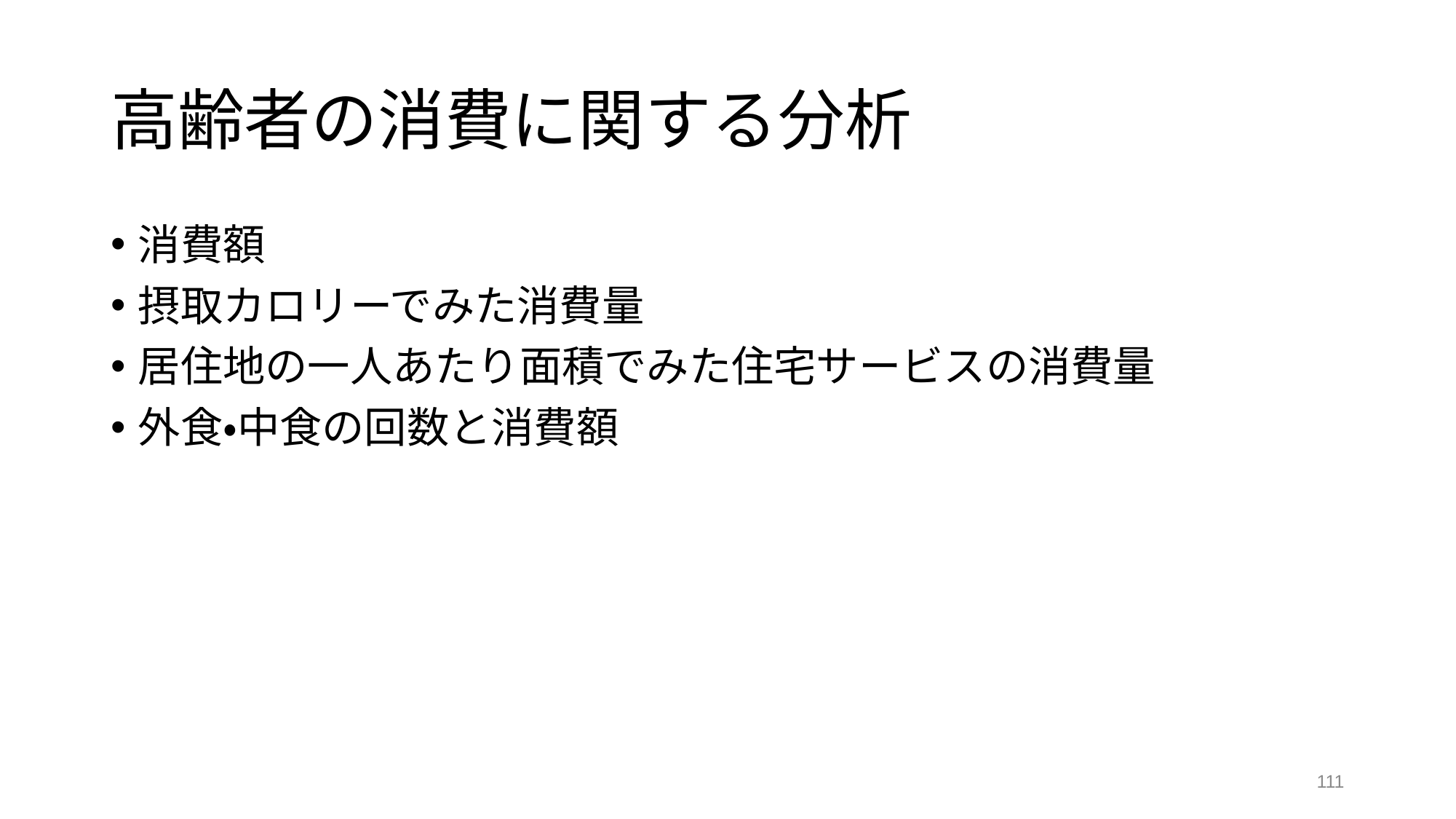

# 高齢者の消費に関する分析
消費額
摂取カロリーでみた消費量
居住地の一人あたり面積でみた住宅サービスの消費量
外食・中食の回数と消費額
111